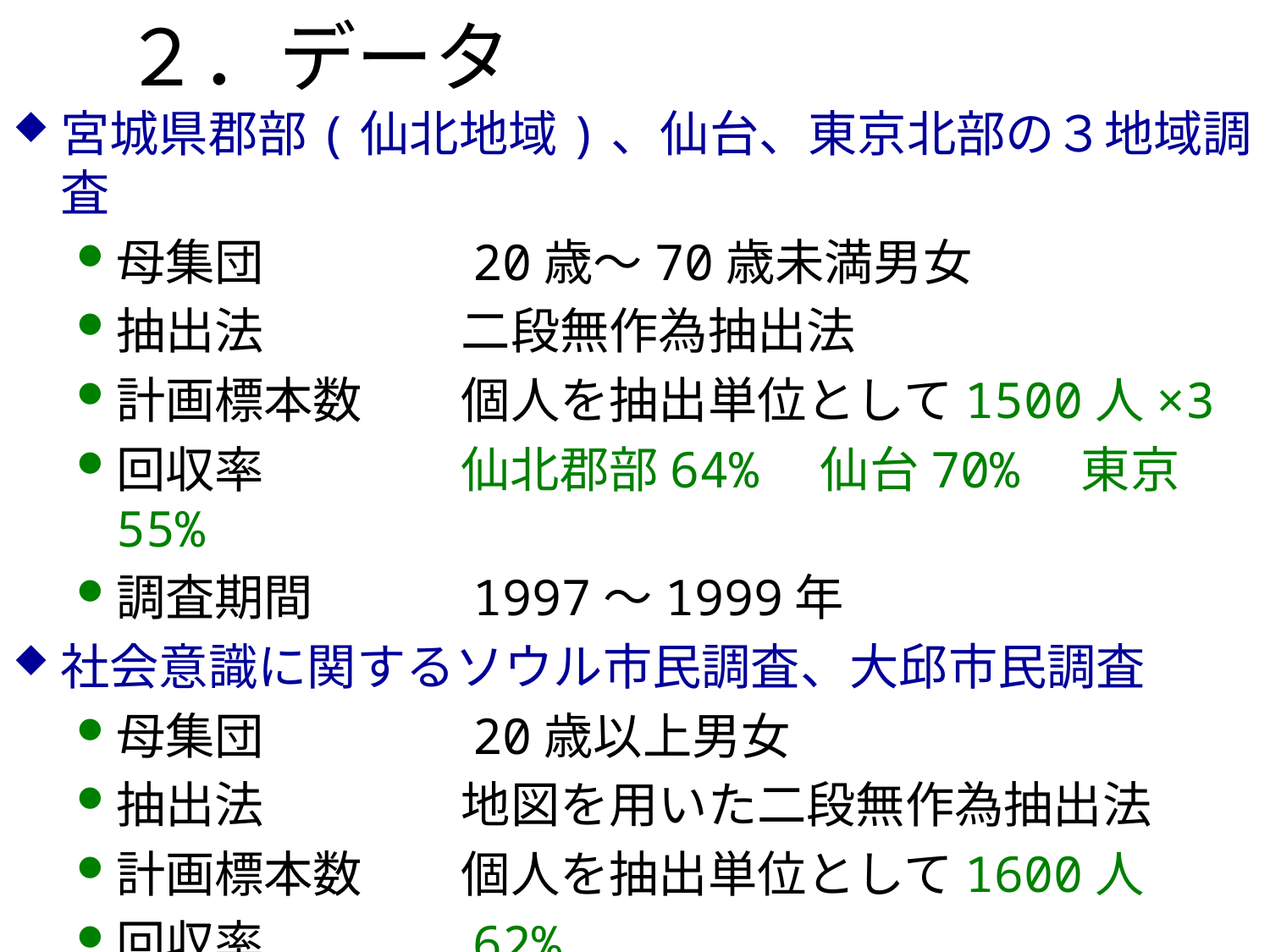

# ２．データ
宮城県郡部(仙北地域)、仙台、東京北部の３地域調査
母集団　　　　20歳～70歳未満男女
抽出法　　　　二段無作為抽出法
計画標本数　　個人を抽出単位として1500人×3
回収率　　　　仙北郡部64%　仙台70%　東京55%
調査期間　　　1997～1999年
社会意識に関するソウル市民調査、大邱市民調査
母集団　　　　20歳以上男女
抽出法　　　　地図を用いた二段無作為抽出法
計画標本数　　個人を抽出単位として1600人
回収率　　　　62%
調査期間　　　ソウル2003年9月～10月、大邱2004